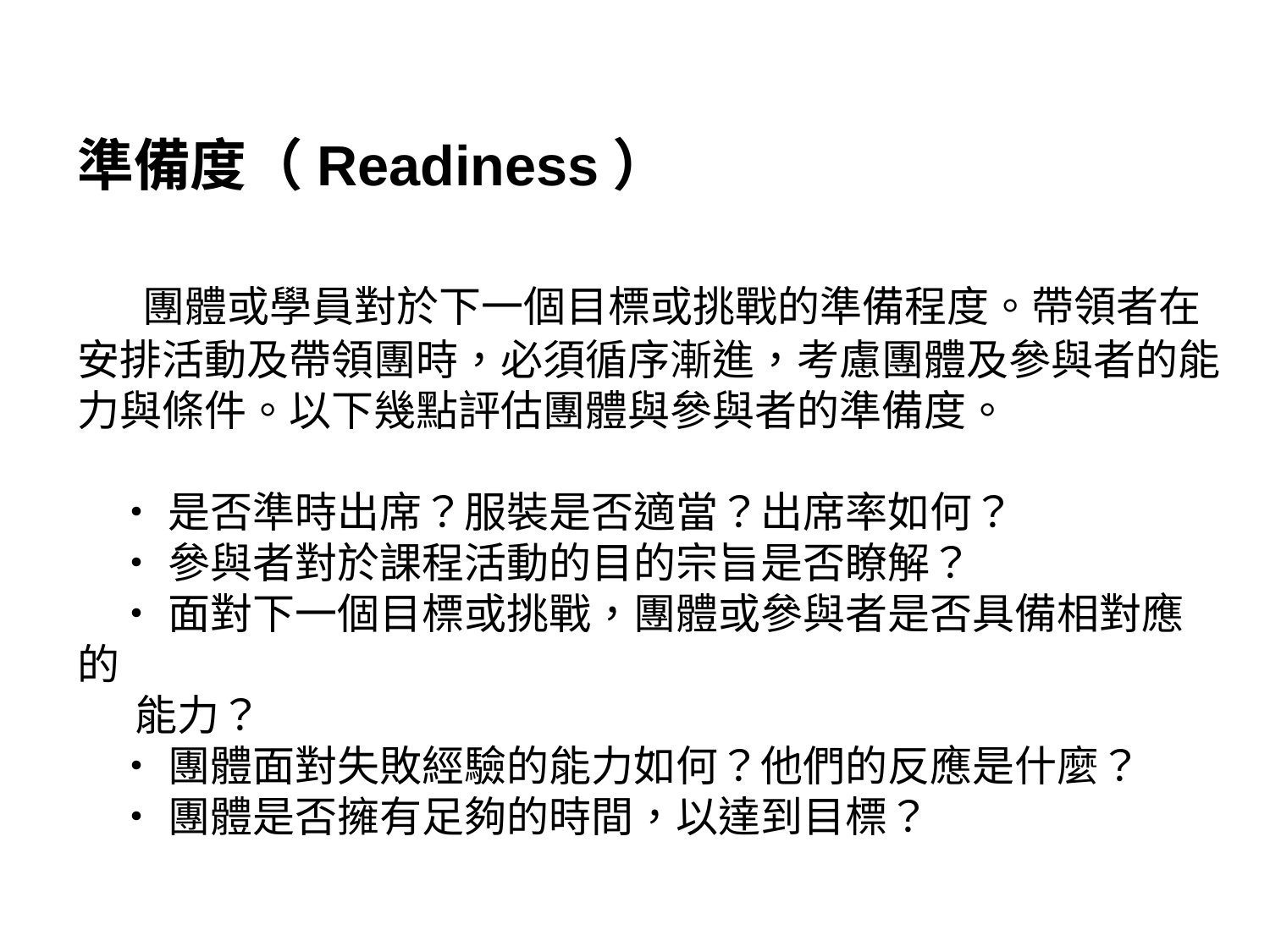

準備度（Readiness）

    團體或學員對於下一個目標或挑戰的準備程度。帶領者在安排活動及帶領團時，必須循序漸進，考慮團體及參與者的能力與條件。以下幾點評估團體與參與者的準備度。

    ‧是否準時出席？服裝是否適當？出席率如何？
    ‧參與者對於課程活動的目的宗旨是否瞭解？
    ‧面對下一個目標或挑戰，團體或參與者是否具備相對應的
     能力？
    ‧團體面對失敗經驗的能力如何？他們的反應是什麼？
    ‧團體是否擁有足夠的時間，以達到目標？